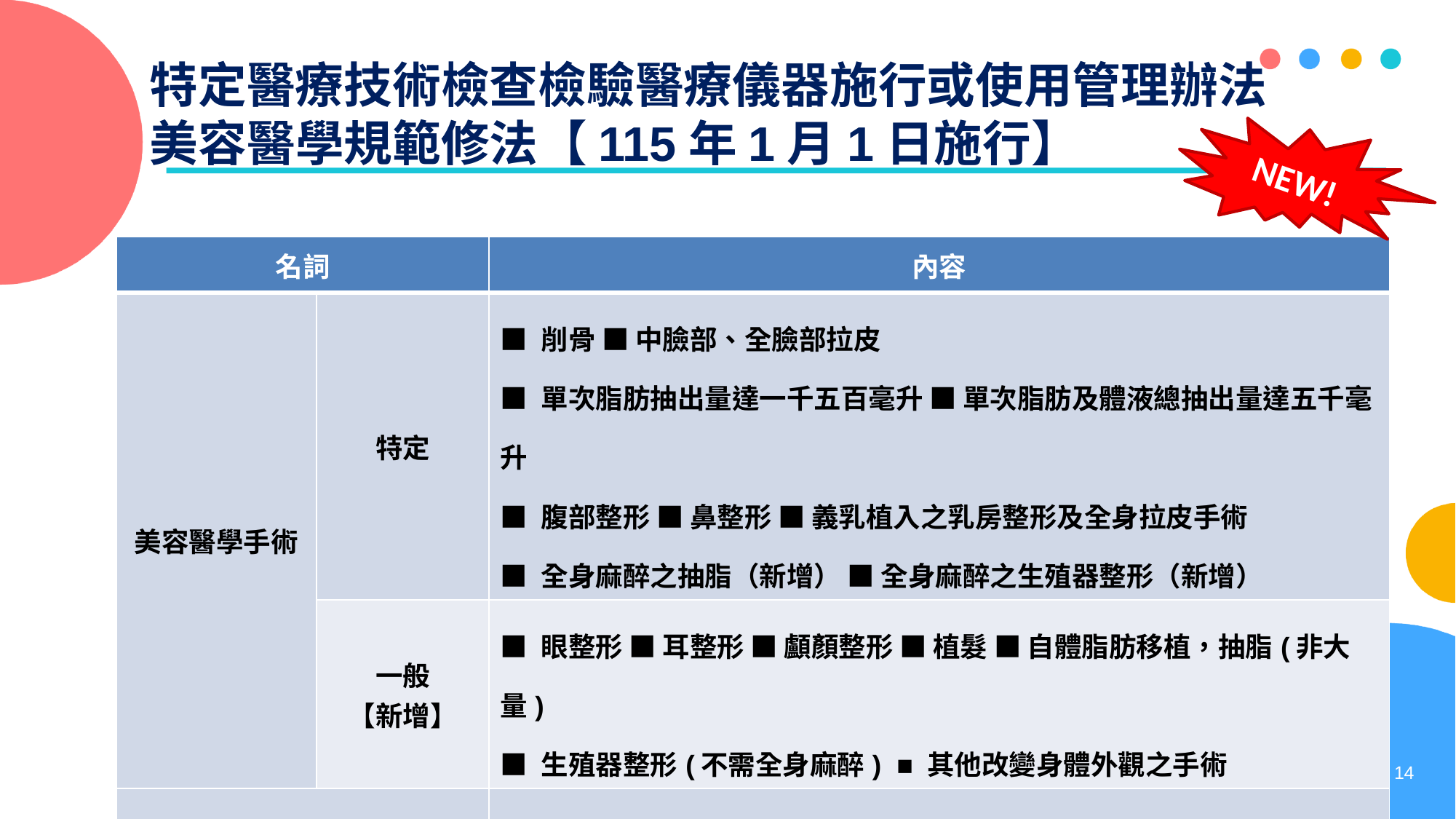

# 特定醫療技術檢查檢驗醫療儀器施行或使用管理辦法美容醫學規範修法【115年1月1日施行】
NEW!
| 名詞 | 名詞 | 內容 |
| --- | --- | --- |
| 美容醫學手術 | 特定 | ■ 削骨 ■ 中臉部、全臉部拉皮 ■ 單次脂肪抽出量達一千五百毫升 ■ 單次脂肪及體液總抽出量達五千毫升 ■ 腹部整形 ■ 鼻整形 ■ 義乳植入之乳房整形及全身拉皮手術 ■ 全身麻醉之抽脂（新增） ■ 全身麻醉之生殖器整形（新增） |
|  | 一般 【新增】 | ■ 眼整形 ■ 耳整形 ■ 顱顏整形 ■ 植髮 ■ 自體脂肪移植，抽脂(非大量) ■ 生殖器整形(不需全身麻醉) ■ 其他改變身體外觀之手術 |
| 特定美容醫學處置 【新增】 | 特定美容醫學處置 【新增】 | ■ 光電 ■ 針劑注射 ■ 毛囊單位摘取術 ■ 其他未以帶狀方式切除頭皮取得毛囊之植髮 |
14